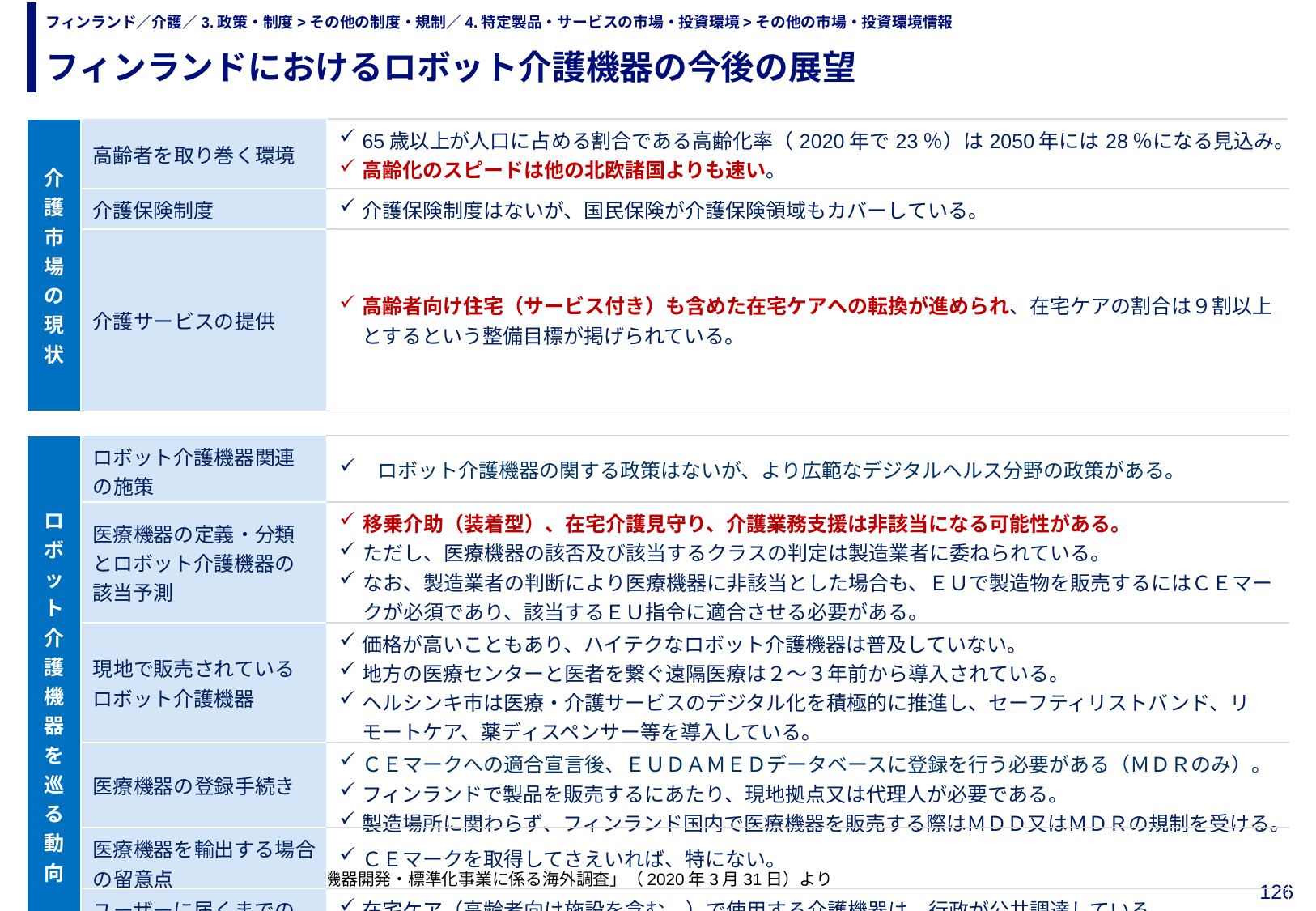

フィンランドにおけるロボット介護機器の今後の展望
# フィンランド／介護／3.政策・制度>その他の制度・規制／4.特定製品・サービスの市場・投資環境>その他の市場・投資環境情報
| 介護市場の現状 | 高齢者を取り巻く環境 | 65歳以上が人口に占める割合である高齢化率（2020年で23％）は2050年には28％になる見込み。 高齢化のスピードは他の北欧諸国よりも速い。 |
| --- | --- | --- |
|  | 介護保険制度 | 介護保険制度はないが、国民保険が介護保険領域もカバーしている。 |
|  | 介護サービスの提供 | 高齢者向け住宅（サービス付き）も含めた在宅ケアへの転換が進められ、在宅ケアの割合は９割以上とするという整備目標が掲げられている。 |
|  |  |  |
| ロボット介護機器を巡る動向 | ロボット介護機器関連の施策 | ロボット介護機器の関する政策はないが、より広範なデジタルヘルス分野の政策がある。 |
|  | 医療機器の定義・分類とロボット介護機器の 該当予測 | 移乗介助（装着型）、在宅介護見守り、介護業務支援は非該当になる可能性がある。 ただし、医療機器の該否及び該当するクラスの判定は製造業者に委ねられている。 なお、製造業者の判断により医療機器に非該当とした場合も、ＥＵで製造物を販売するにはＣＥマークが必須であり、該当するＥＵ指令に適合させる必要がある。 |
|  | 現地で販売されている ロボット介護機器 | 価格が高いこともあり、ハイテクなロボット介護機器は普及していない。 地方の医療センターと医者を繋ぐ遠隔医療は２～３年前から導入されている。 ヘルシンキ市は医療・介護サービスのデジタル化を積極的に推進し、セーフティリストバンド、リモートケア、薬ディスペンサー等を導入している。 |
|  | 医療機器の登録手続き | ＣＥマークへの適合宣言後、ＥＵＤＡＭＥＤデータベースに登録を行う必要がある（ＭＤＲのみ）。 フィンランドで製品を販売するにあたり、現地拠点又は代理人が必要である。 製造場所に関わらず、フィンランド国内で医療機器を販売する際はＭＤＤ又はＭＤＲの規制を受ける。 |
|  | 医療機器を輸出する場合の留意点 | ＣＥマークを取得してさえいれば、特にない。 |
|  | ユーザーに届くまでの 流通ルート | 在宅ケア（高齢者向け施設を含む。）で使用する介護機器は、行政が公共調達している。 テクノロジーの導入具合は、それぞれの地方自治体の財源と戦略に大きく影響される。 |
出所）日本経済研究所「ロボット介護機器開発・標準化事業に係る海外調査」（2020年3月31日）より